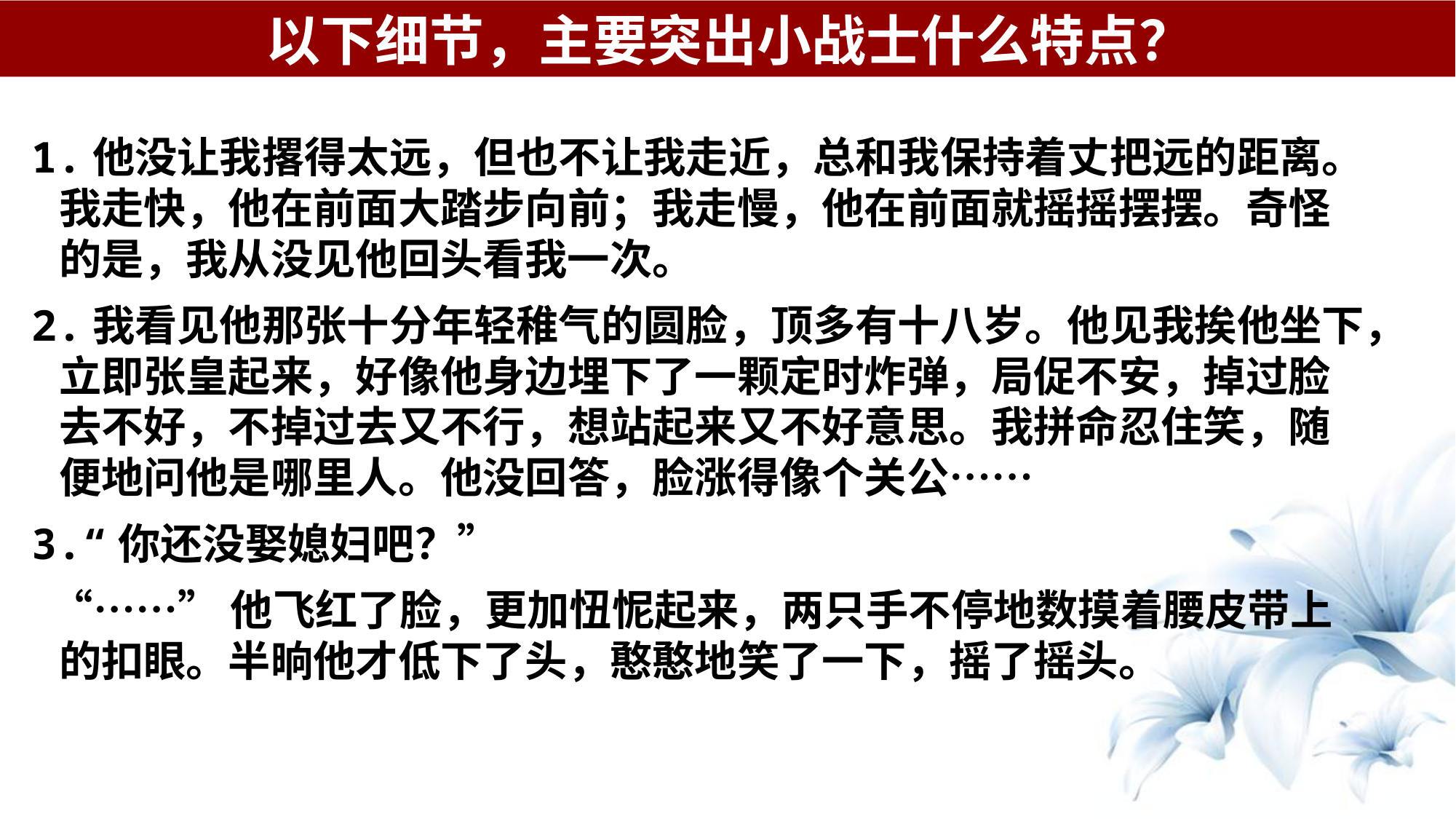

以下细节，主要突出小战士什么特点？
1.他没让我撂得太远，但也不让我走近，总和我保持着丈把远的距离。我走快，他在前面大踏步向前；我走慢，他在前面就摇摇摆摆。奇怪的是，我从没见他回头看我一次。
2.我看见他那张十分年轻稚气的圆脸，顶多有十八岁。他见我挨他坐下，立即张皇起来，好像他身边埋下了一颗定时炸弹，局促不安，掉过脸去不好，不掉过去又不行，想站起来又不好意思。我拼命忍住笑，随便地问他是哪里人。他没回答，脸涨得像个关公……
3.“你还没娶媳妇吧？”
  “……”他飞红了脸，更加忸怩起来，两只手不停地数摸着腰皮带上的扣眼。半晌他才低下了头，憨憨地笑了一下，摇了摇头。